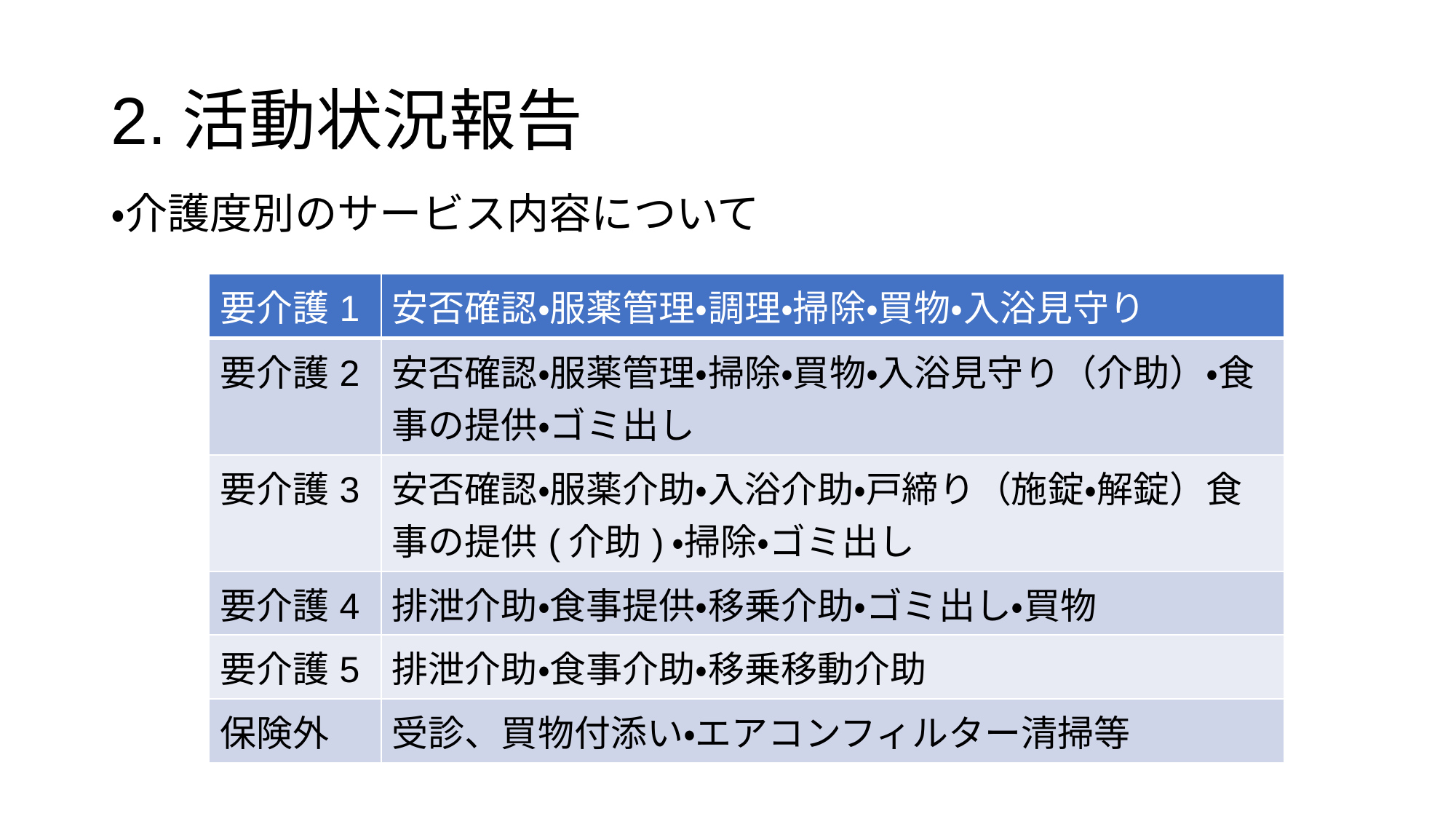

# 2.活動状況報告
・介護度別のサービス内容について

| 要介護1 | 安否確認・服薬管理・調理・掃除・買物・入浴見守り |
| --- | --- |
| 要介護2 | 安否確認・服薬管理・掃除・買物・入浴見守り（介助）・食事の提供・ゴミ出し |
| 要介護3 | 安否確認・服薬介助・入浴介助・戸締り（施錠・解錠）食事の提供(介助)・掃除・ゴミ出し |
| 要介護4 | 排泄介助・食事提供・移乗介助・ゴミ出し・買物 |
| 要介護5 | 排泄介助・食事介助・移乗移動介助 |
| 保険外 | 受診、買物付添い・エアコンフィルター清掃等 |